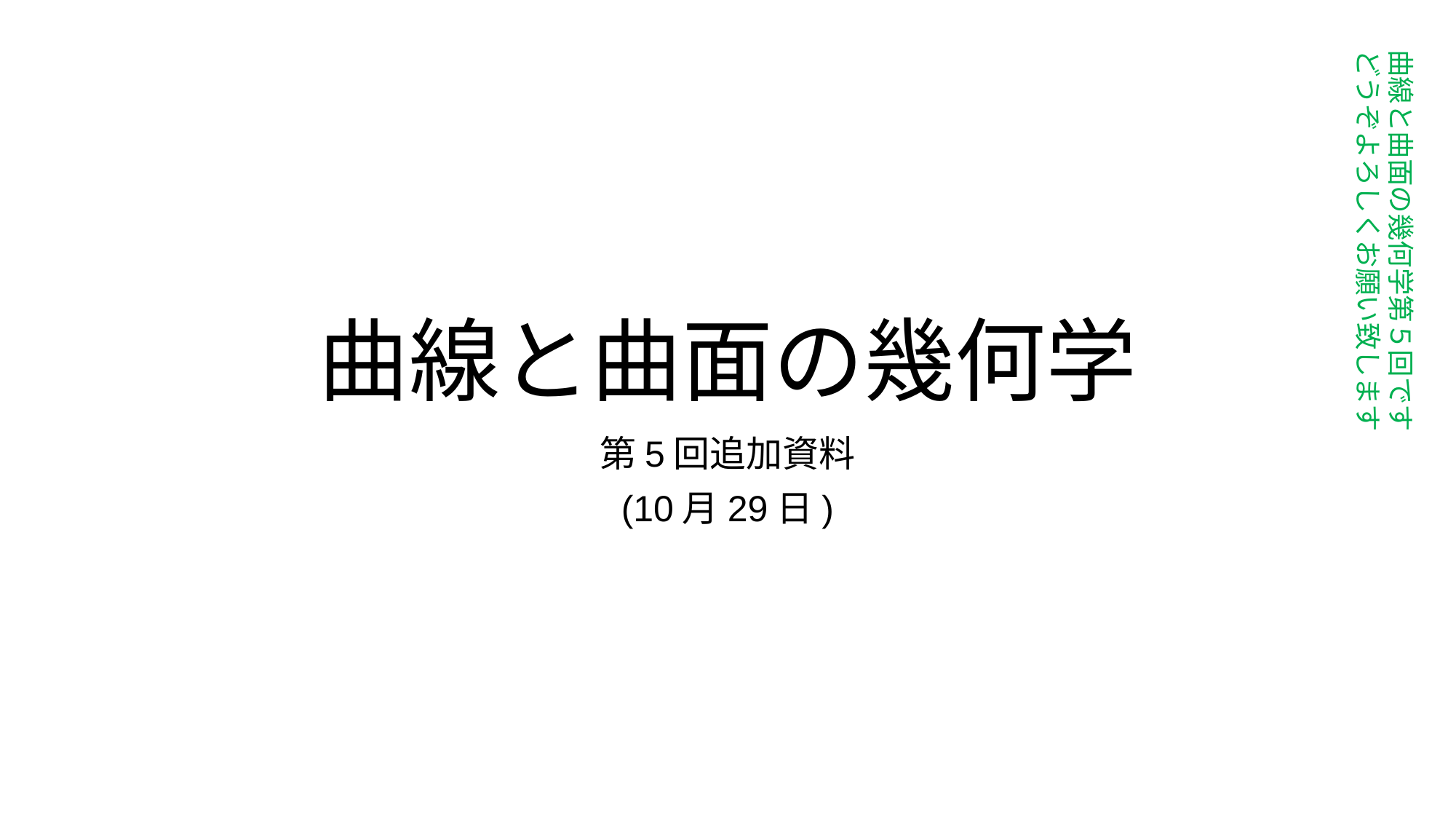

曲線と曲面の幾何学第５回です
どうぞよろしくお願い致します
# 曲線と曲面の幾何学
第5回追加資料
(10月29日)